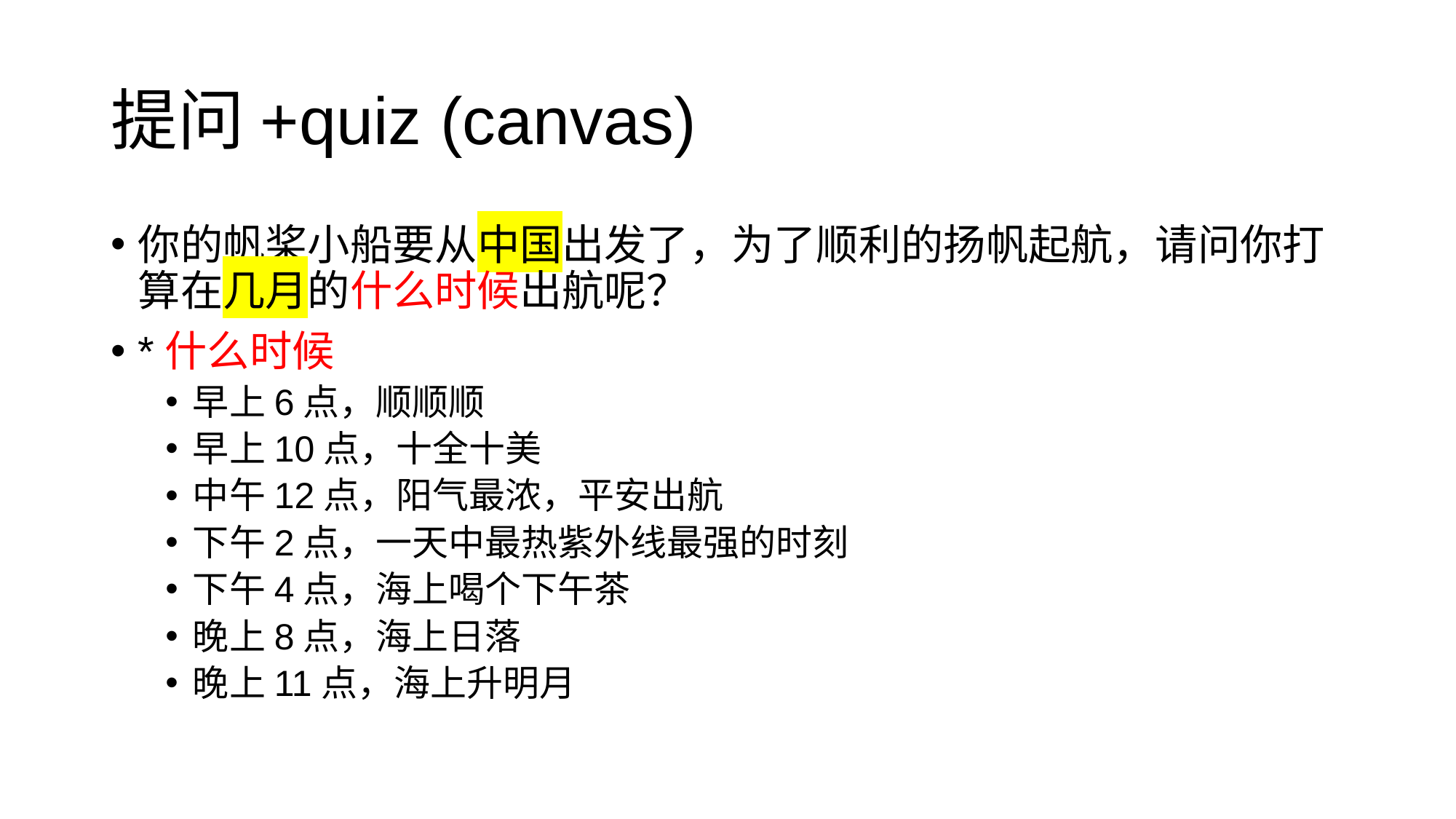

# 提问+quiz (canvas)
你的帆桨小船要从中国出发了，为了顺利的扬帆起航，请问你打算在几月的什么时候出航呢？
*什么时候
早上6点，顺顺顺
早上10点，十全十美
中午12点，阳气最浓，平安出航
下午2点，一天中最热紫外线最强的时刻
下午4点，海上喝个下午茶
晚上8点，海上日落
晚上11点，海上升明月